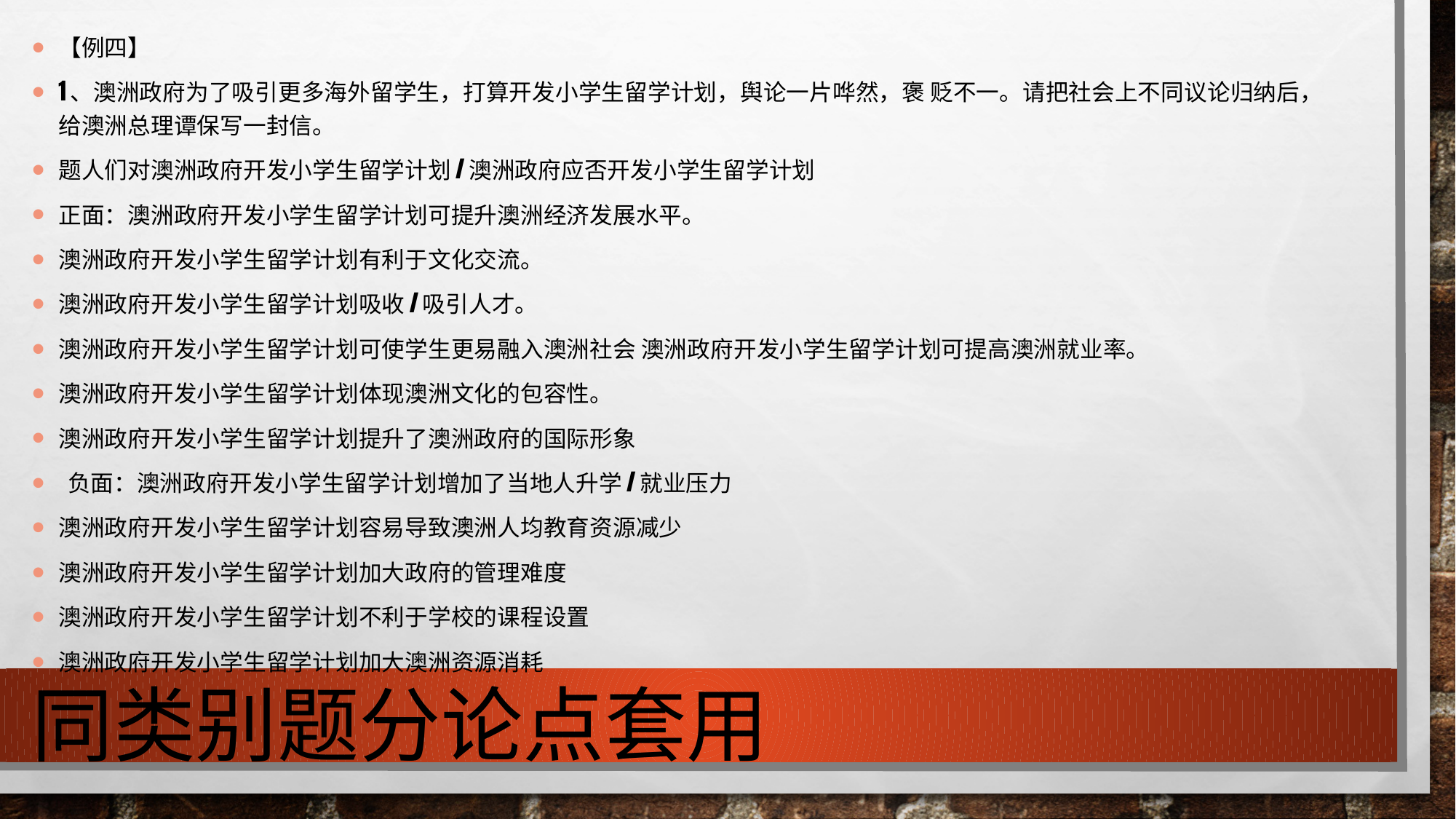

【例四】
1、澳洲政府为了吸引更多海外留学生，打算开发小学生留学计划，舆论一片哗然，褒 贬不一。请把社会上不同议论归纳后，给澳洲总理谭保写一封信。
题人们对澳洲政府开发小学生留学计划/澳洲政府应否开发小学生留学计划
正面：澳洲政府开发小学生留学计划可提升澳洲经济发展水平。
澳洲政府开发小学生留学计划有利于文化交流。
澳洲政府开发小学生留学计划吸收/吸引人才。
澳洲政府开发小学生留学计划可使学生更易融入澳洲社会 澳洲政府开发小学生留学计划可提高澳洲就业率。
澳洲政府开发小学生留学计划体现澳洲文化的包容性。
澳洲政府开发小学生留学计划提升了澳洲政府的国际形象
 负面：澳洲政府开发小学生留学计划增加了当地人升学/就业压力
澳洲政府开发小学生留学计划容易导致澳洲人均教育资源减少
澳洲政府开发小学生留学计划加大政府的管理难度
澳洲政府开发小学生留学计划不利于学校的课程设置
澳洲政府开发小学生留学计划加大澳洲资源消耗
# 同类别题分论点套用